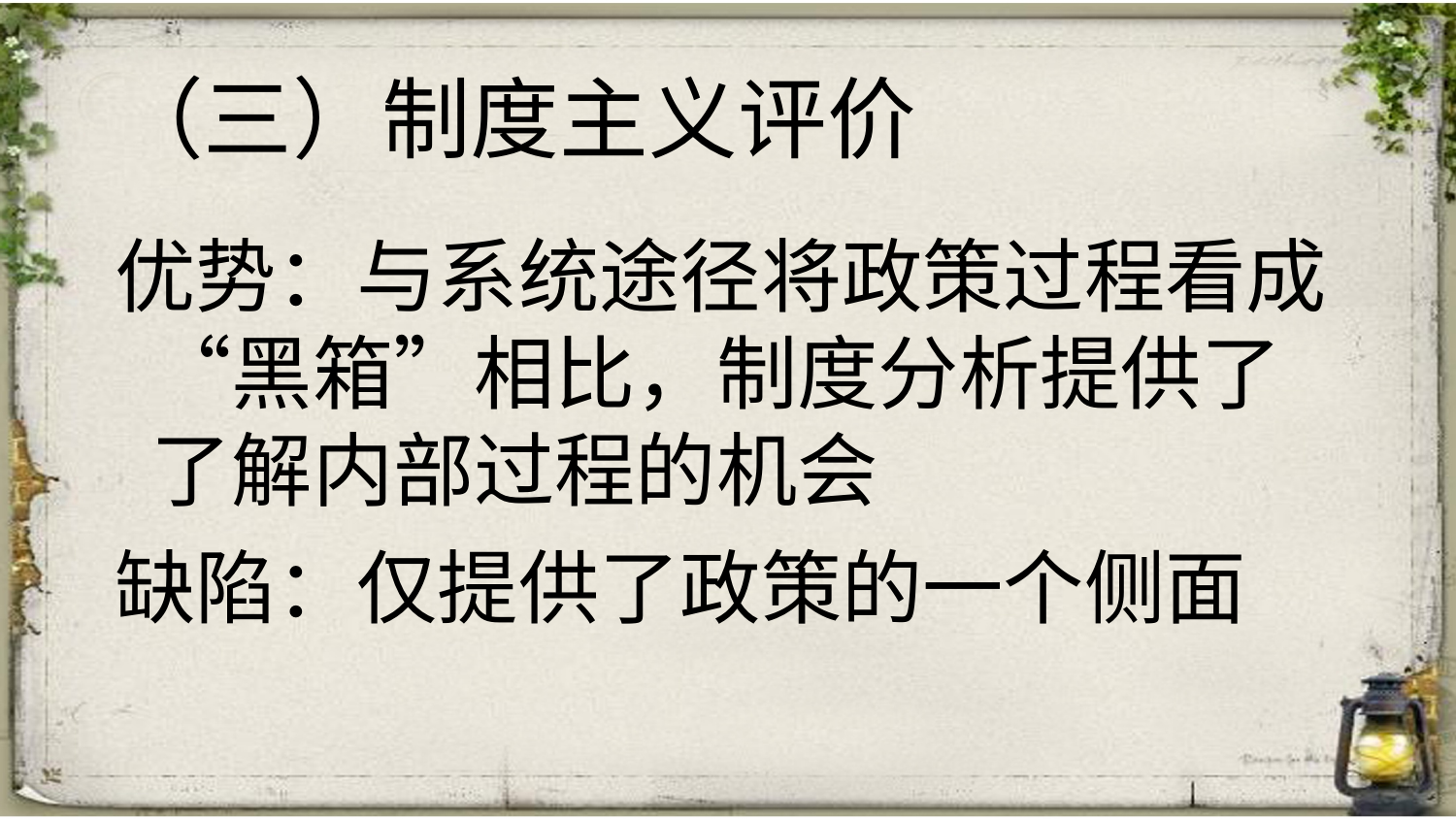

# （三）制度主义评价
优势：与系统途径将政策过程看成“黑箱”相比，制度分析提供了了解内部过程的机会
缺陷：仅提供了政策的一个侧面